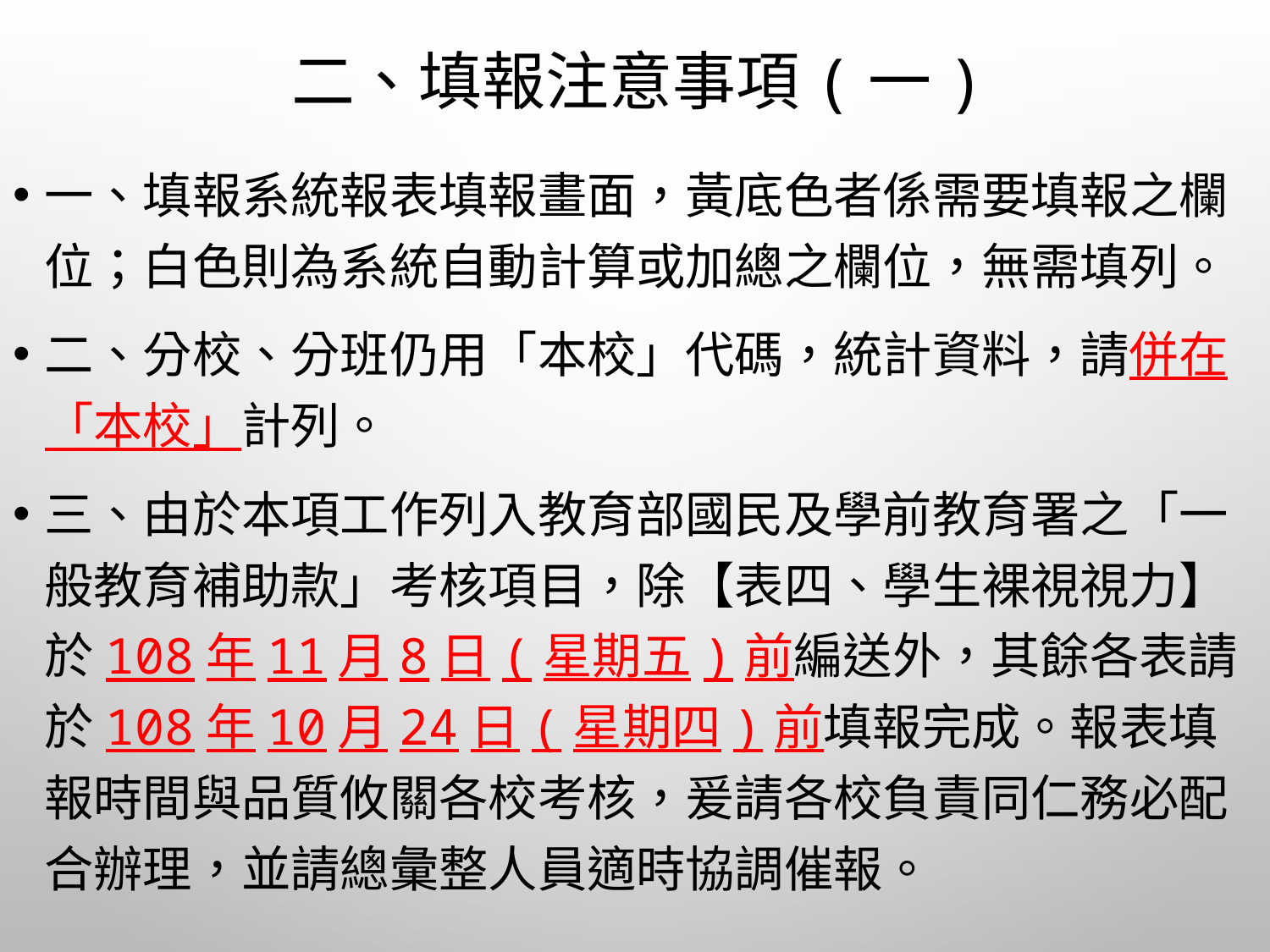

# 二、填報注意事項(一)
一、填報系統報表填報畫面，黃底色者係需要填報之欄位；白色則為系統自動計算或加總之欄位，無需填列。
二、分校、分班仍用「本校」代碼，統計資料，請併在「本校」計列。
三、由於本項工作列入教育部國民及學前教育署之「一般教育補助款」考核項目，除【表四、學生裸視視力】於108年11月8日(星期五)前編送外，其餘各表請於108年10月24日(星期四)前填報完成。報表填報時間與品質攸關各校考核，爰請各校負責同仁務必配合辦理，並請總彙整人員適時協調催報。